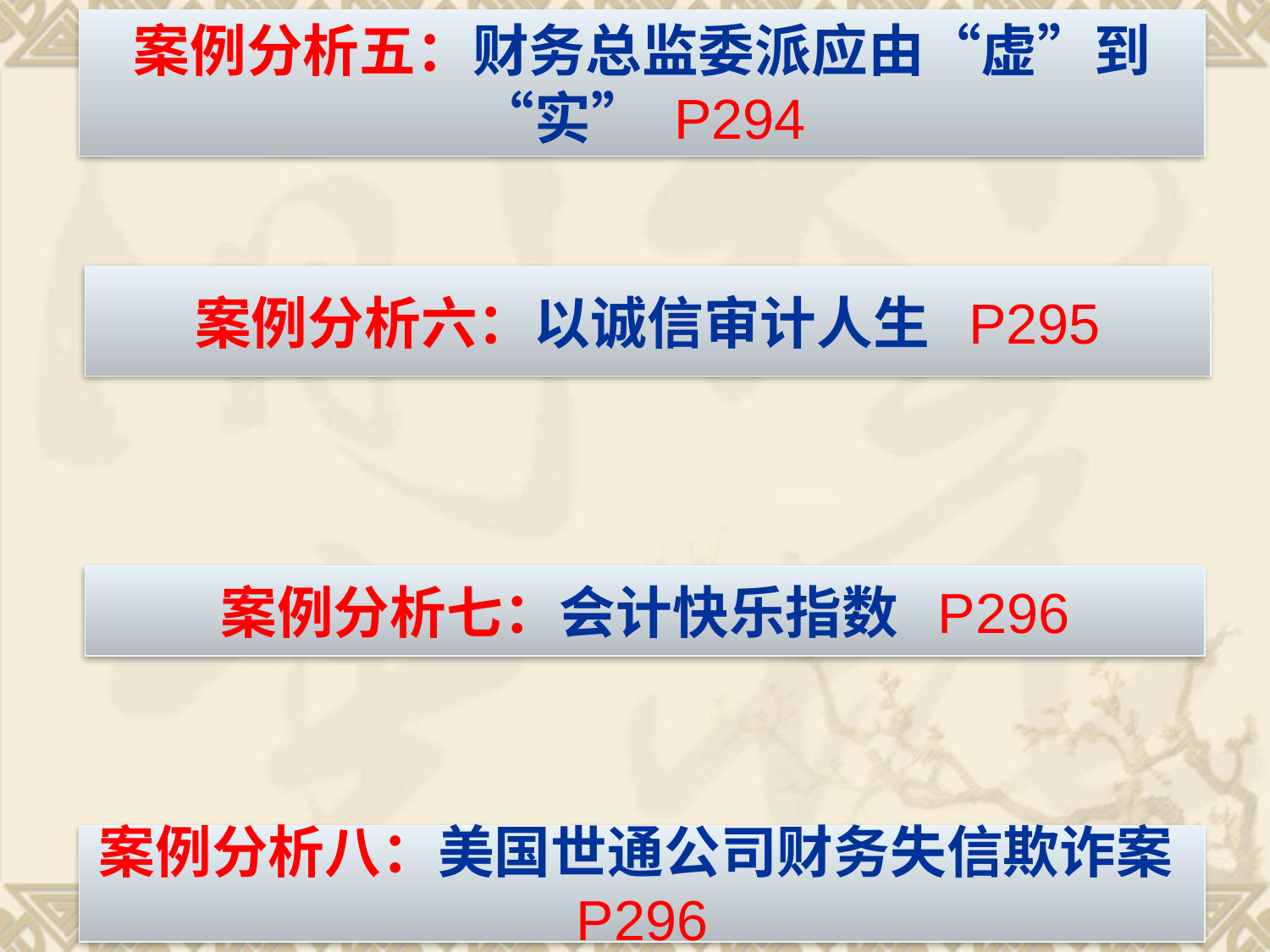

案例分析五：财务总监委派应由“虚”到“实” P294
案例分析六：以诚信审计人生  P295
案例分析七：会计快乐指数  P296
案例分析八：美国世通公司财务失信欺诈案  P296